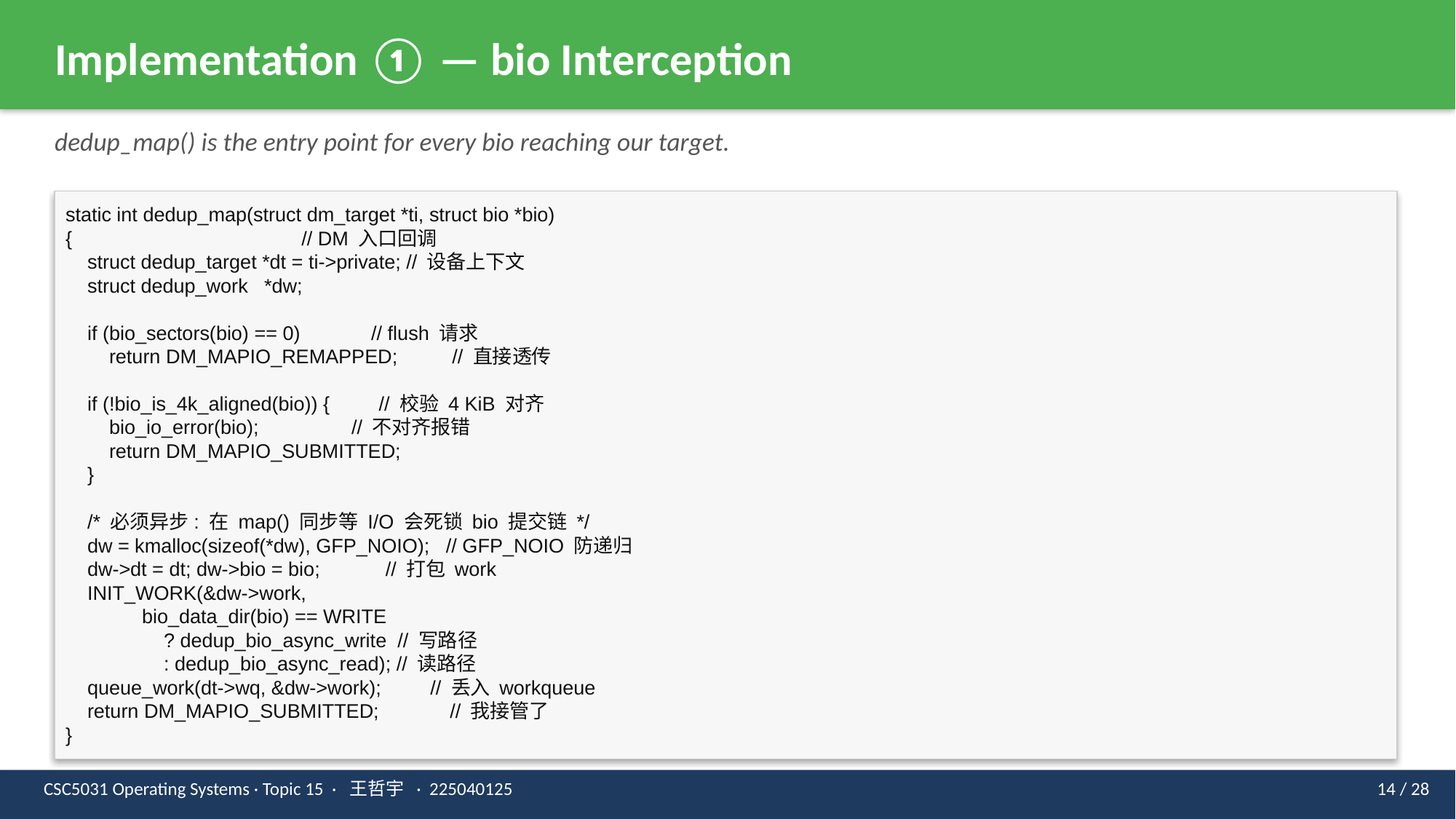

Implementation ① — bio Interception
dedup_map() is the entry point for every bio reaching our target.

static int dedup_map(struct dm_target *ti, struct bio *bio)
{                                          // DM 入口回调
    struct dedup_target *dt = ti->private; // 设备上下文
    struct dedup_work   *dw;

    if (bio_sectors(bio) == 0)             // flush 请求
        return DM_MAPIO_REMAPPED;          // 直接透传

    if (!bio_is_4k_aligned(bio)) {         // 校验 4 KiB 对齐
        bio_io_error(bio);                 // 不对齐报错
        return DM_MAPIO_SUBMITTED;
    }

    /* 必须异步: 在 map() 同步等 I/O 会死锁 bio 提交链 */
    dw = kmalloc(sizeof(*dw), GFP_NOIO);   // GFP_NOIO 防递归
    dw->dt = dt; dw->bio = bio;            // 打包 work
    INIT_WORK(&dw->work,
              bio_data_dir(bio) == WRITE
                  ? dedup_bio_async_write  // 写路径
                  : dedup_bio_async_read); // 读路径
    queue_work(dt->wq, &dw->work);         // 丢入 workqueue
    return DM_MAPIO_SUBMITTED;             // 我接管了
}

CSC5031 Operating Systems · Topic 15  ·  王哲宇  ·  225040125
14 / 28